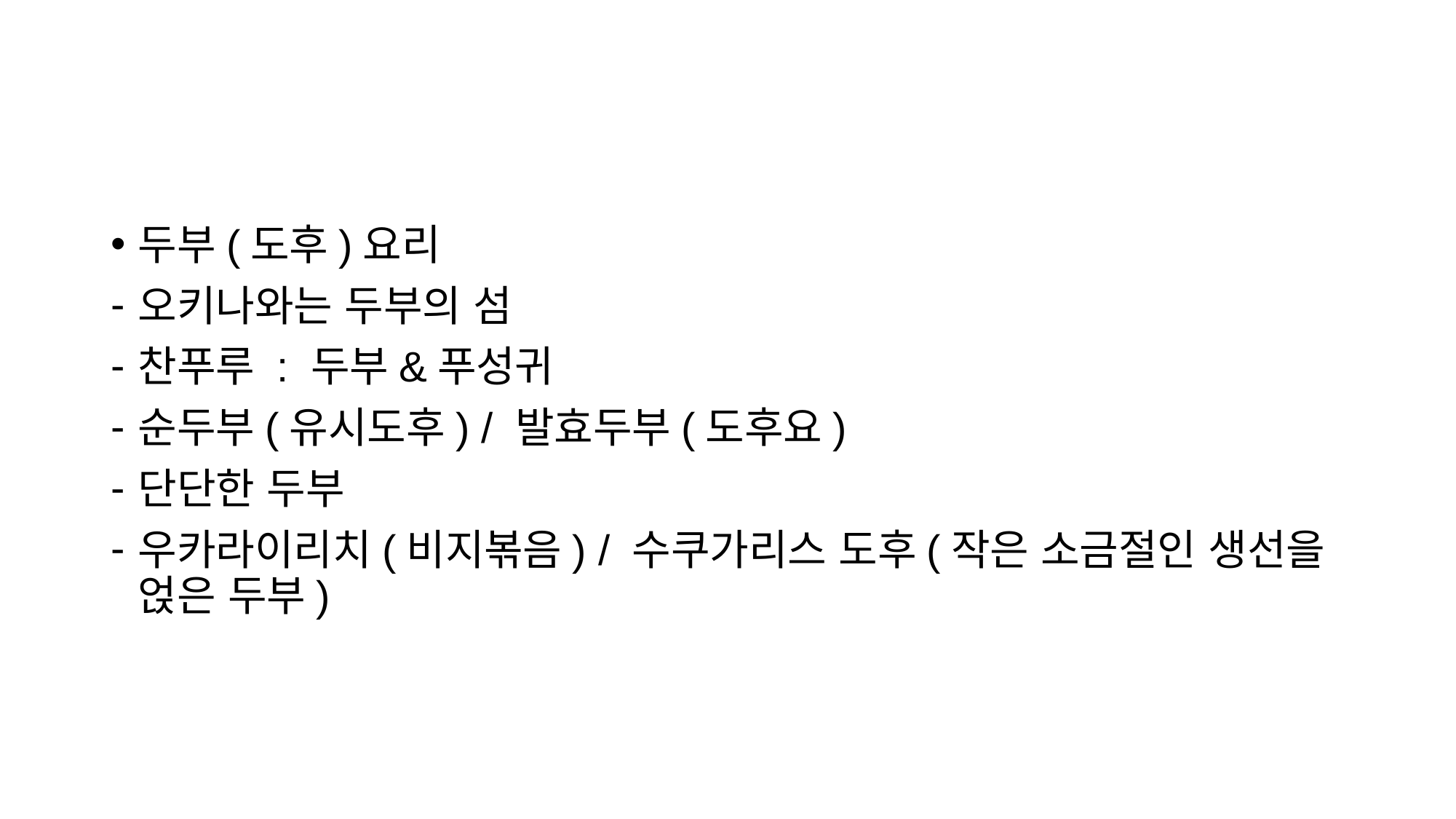

#
두부(도후)요리
오키나와는 두부의 섬
찬푸루 : 두부&푸성귀
순두부(유시도후) / 발효두부(도후요)
단단한 두부
우카라이리치(비지볶음) / 수쿠가리스 도후(작은 소금절인 생선을 얹은 두부)